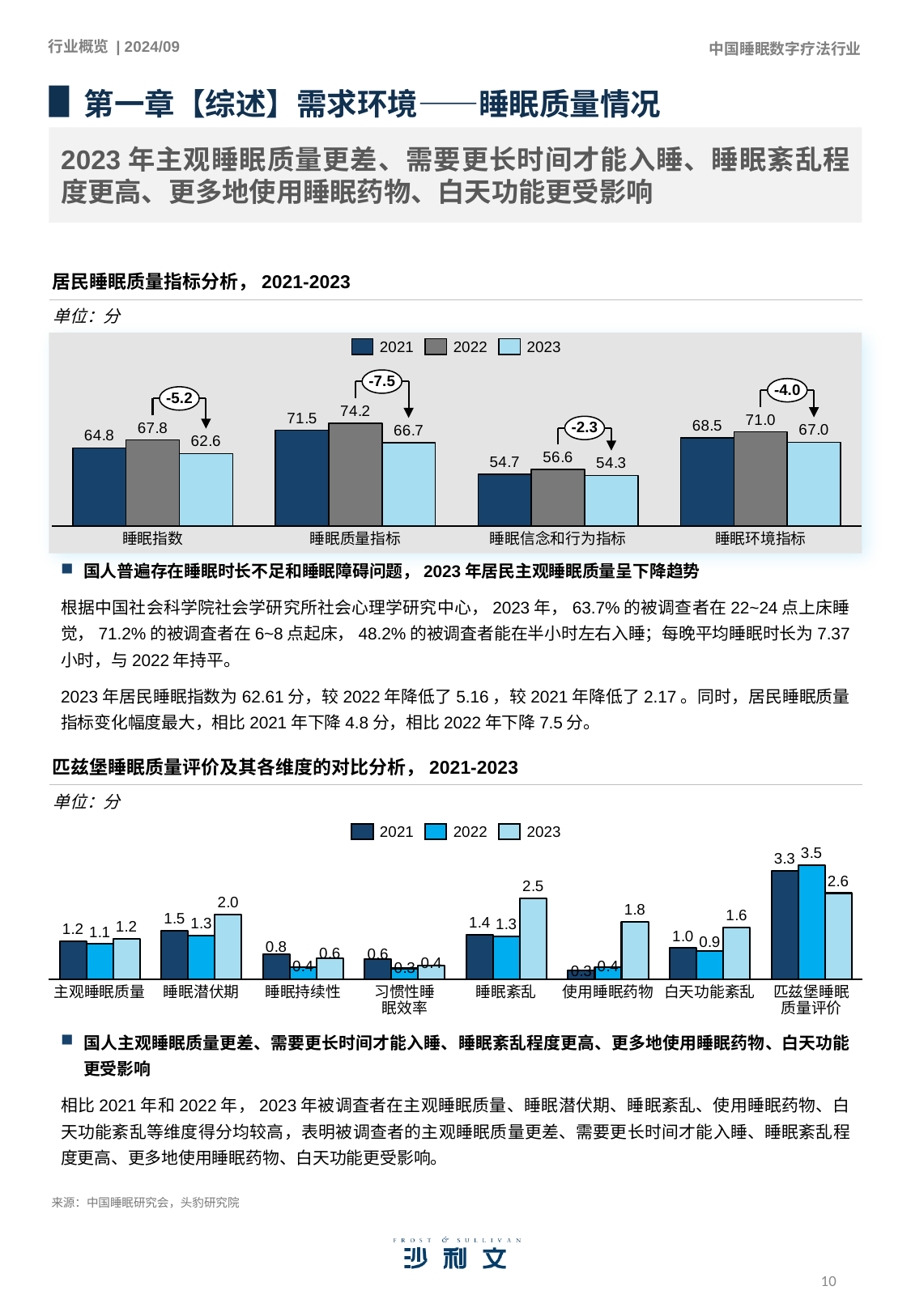

第一章【综述】需求环境——睡眠质量情况

2023年主观睡眠质量更差、需要更长时间才能入睡、睡眠紊乱程度更高、更多地使用睡眠药物、白天功能更受影响
居民睡眠质量指标分析，2021-2023
单位：分

2021
2022
2023
-7.5
-4.0

### Chart

| Category |  |  |  |
|---|---|---|---|
-5.2
-2.3
睡眠指数
睡眠质量指标
睡眠信念和行为指标
睡眠环境指标
国人普遍存在睡眠时长不足和睡眠障碍问题，2023年居民主观睡眠质量呈下降趋势
根据中国社会科学院社会学研究所社会心理学研究中心，2023年，63.7%的被调查者在22~24点上床睡觉，71.2%的被调査者在6~8点起床，48.2%的被调査者能在半小时左右入睡；每晚平均睡眠时长为7.37小时，与2022年持平。
2023年居民睡眠指数为62.61分，较2022年降低了5.16，较2021年降低了2.17。同时，居民睡眠质量指标变化幅度最大，相比2021年下降4.8分，相比2022年下降7.5分。
匹兹堡睡眠质量评价及其各维度的对比分析，2021-2023
单位：分

2021
2022
2023

### Chart

| Category |  |  |  |
|---|---|---|---|
主观睡眠质量
睡眠潜伏期
睡眠持续性
习惯性睡眠效率
睡眠紊乱
使用睡眠药物
白天功能紊乱
匹兹堡睡眠质量评价
国人主观睡眠质量更差、需要更长时间才能入睡、睡眠紊乱程度更高、更多地使用睡眠药物、白天功能更受影响
相比2021年和2022年，2023年被调査者在主观睡眠质量、睡眠潜伏期、睡眠紊乱、使用睡眠药物、白天功能紊乱等维度得分均较高，表明被调查者的主观睡眠质量更差、需要更长时间才能入睡、睡眠紊乱程度更高、更多地使用睡眠药物、白天功能更受影响。
来源：中国睡眠研究会，头豹研究院